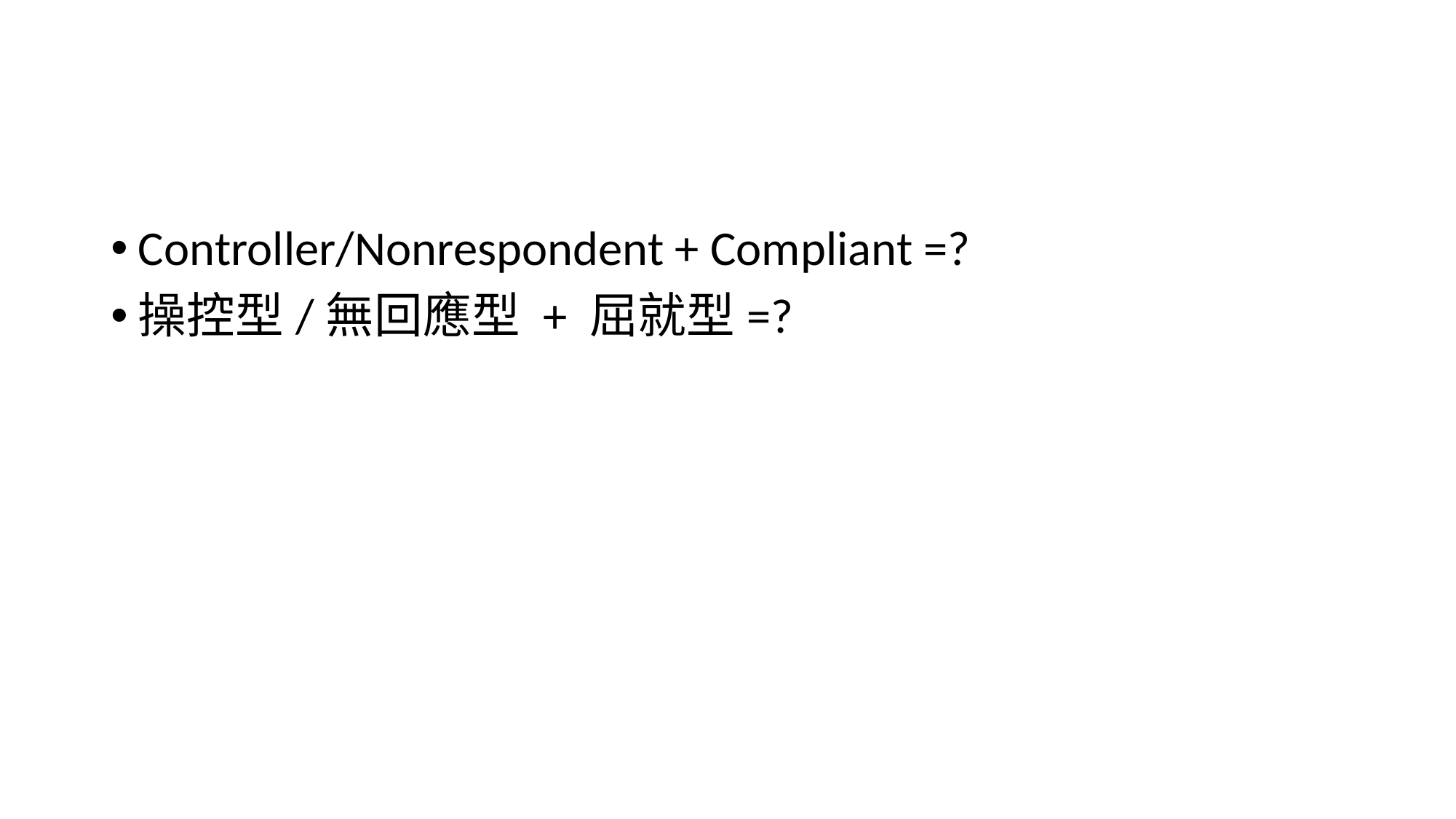

#
Controller/Nonrespondent + Compliant =?
操控型/無回應型 + 屈就型=?